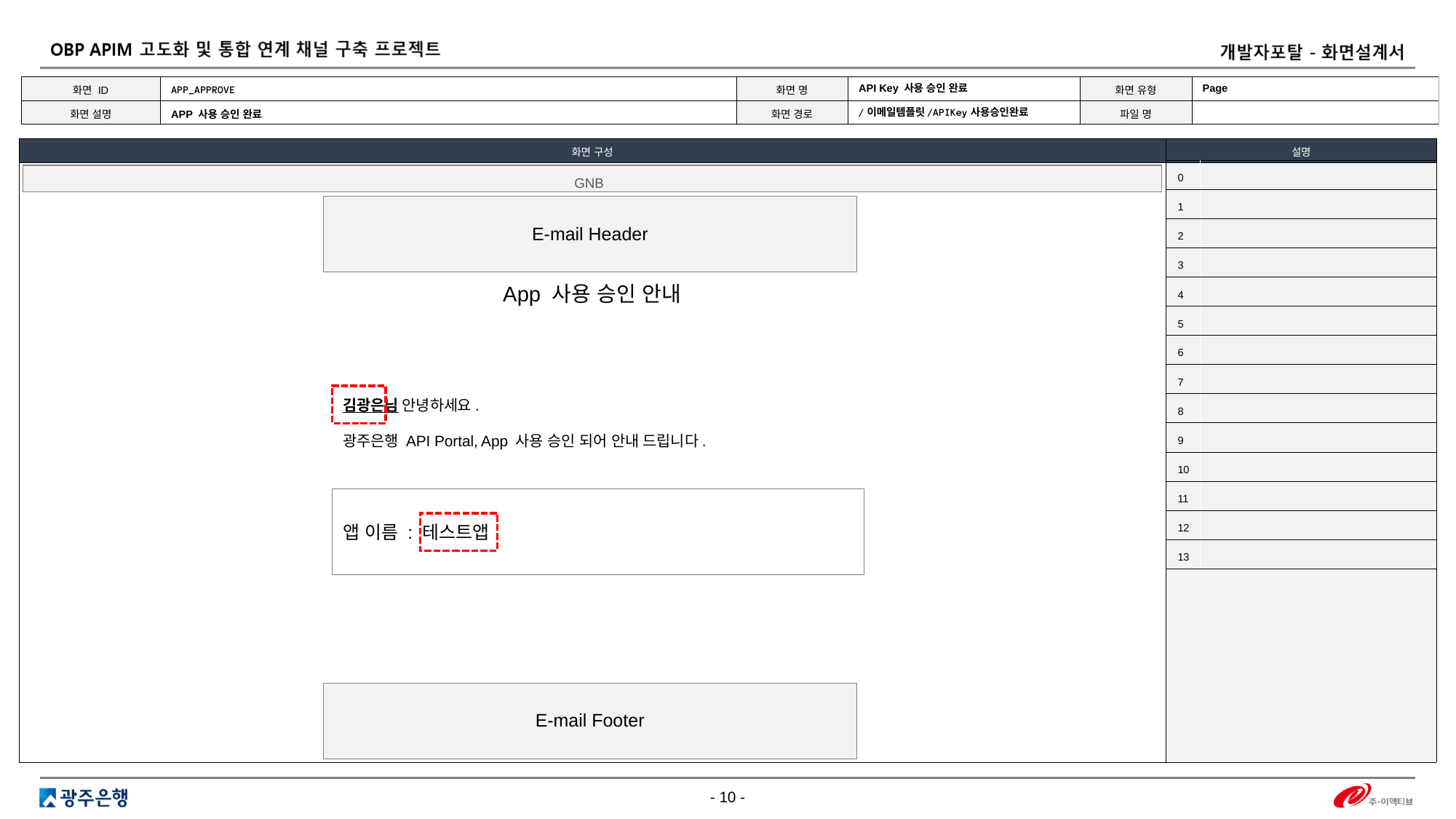

APP_APPROVE
Page
API Key 사용 승인 완료
/이메일템플릿/APIKey사용승인완료

APP 사용 승인 완료
| 0 |  |
| --- | --- |
| 1 |  |
| 2 |  |
| 3 |  |
| 4 |  |
| 5 |  |
| 6 |  |
| 7 |  |
| 8 |  |
| 9 |  |
| 10 |  |
| 11 |  |
| 12 |  |
| 13 |  |
GNB
| E-mail Header |
| --- |
App 사용 승인 안내

김광은님 안녕하세요.

광주은행 API Portal, App 사용 승인 되어 안내 드립니다.
앱 이름 : 테스트앱

| E-mail Footer |
| --- |